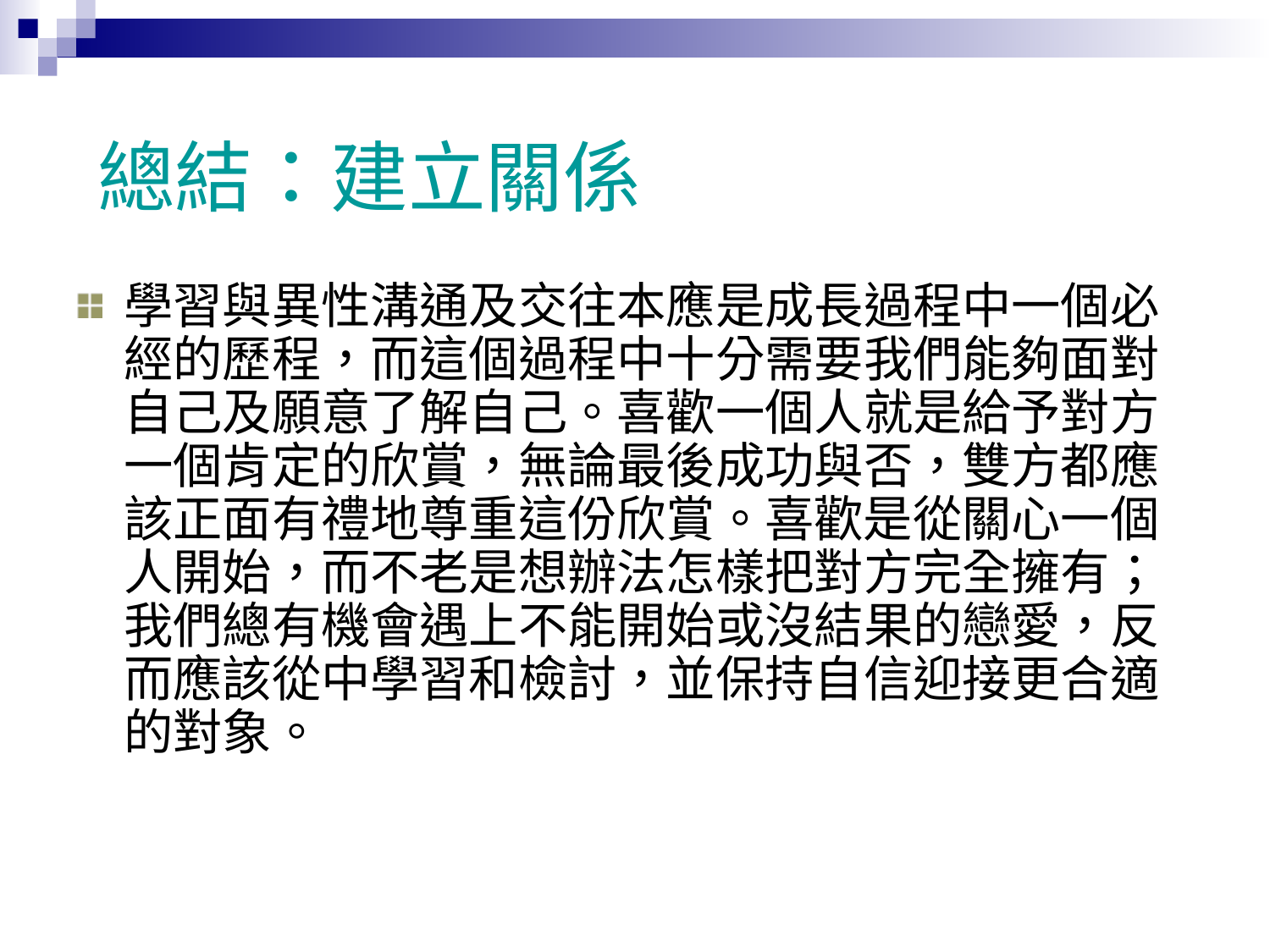

# 總結：建立關係
學習與異性溝通及交往本應是成長過程中一個必經的歷程，而這個過程中十分需要我們能夠面對自己及願意了解自己。喜歡一個人就是給予對方一個肯定的欣賞，無論最後成功與否，雙方都應該正面有禮地尊重這份欣賞。喜歡是從關心一個人開始，而不老是想辦法怎樣把對方完全擁有；我們總有機會遇上不能開始或沒結果的戀愛，反而應該從中學習和檢討，並保持自信迎接更合適的對象。